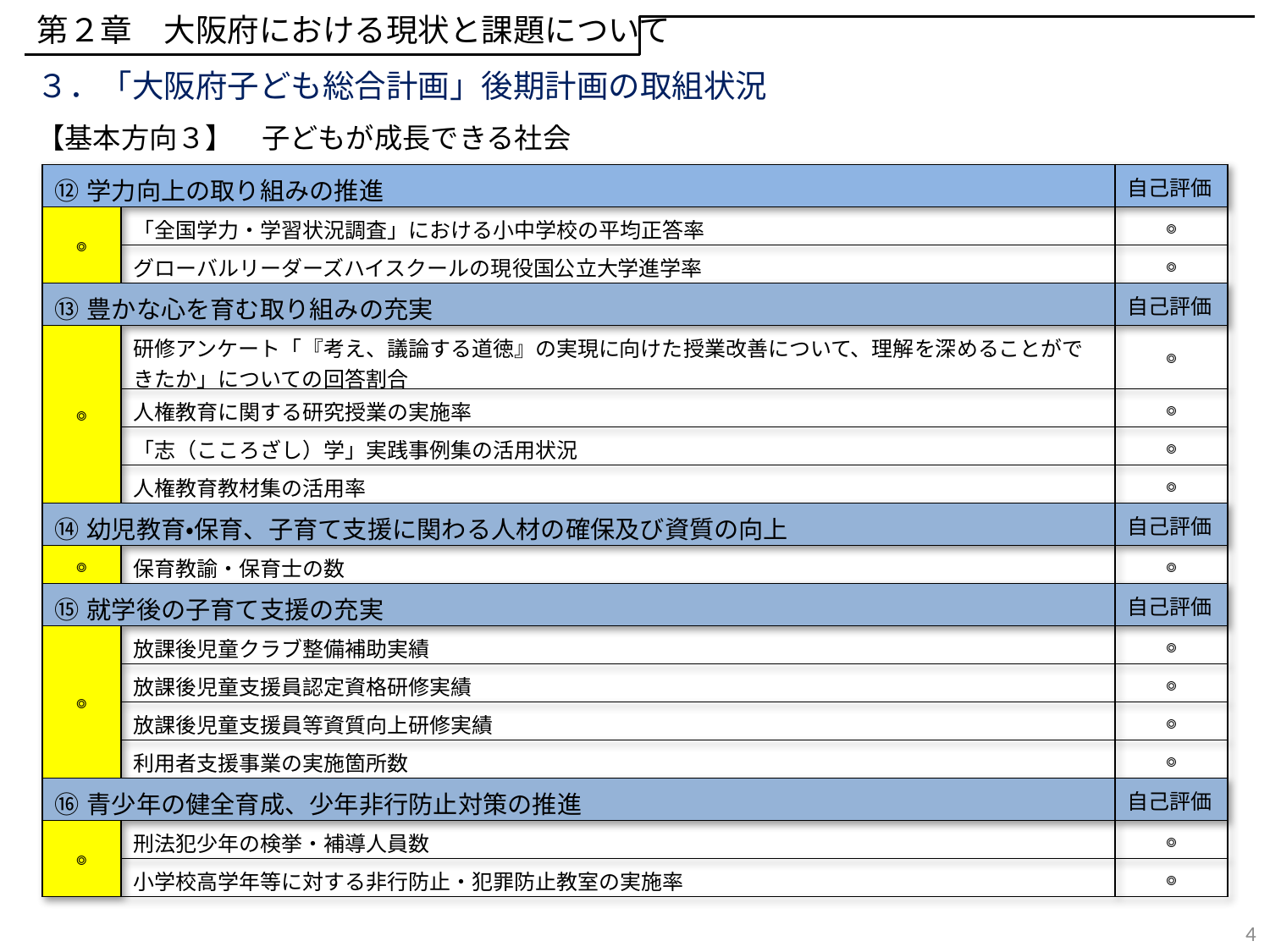

第２章　大阪府における現状と課題について
３．「大阪府子ども総合計画」後期計画の取組状況
【基本方向３】　子どもが成長できる社会
| ⑫学力向上の取り組みの推進 |  | 自己評価 |
| --- | --- | --- |
| ◎ | 「全国学力・学習状況調査」における小中学校の平均正答率 | ◎ |
|  | グローバルリーダーズハイスクールの現役国公立大学進学率 | ◎ |
| ⑬豊かな心を育む取り組みの充実 |  | 自己評価 |
| ◎ | 研修アンケート「『考え、議論する道徳』の実現に向けた授業改善について、理解を深めることができたか」についての回答割合 | ◎ |
|  | 人権教育に関する研究授業の実施率 | ◎ |
|  | 「志（こころざし）学」実践事例集の活用状況 | ◎ |
|  | 人権教育教材集の活用率 | ◎ |
| ⑭幼児教育・保育、子育て支援に関わる人材の確保及び資質の向上 |  | 自己評価 |
| ◎ | 保育教諭・保育士の数 | ◎ |
| ⑮就学後の子育て支援の充実 |  | 自己評価 |
| ◎ | 放課後児童クラブ整備補助実績 | ◎ |
|  | 放課後児童支援員認定資格研修実績 | ◎ |
|  | 放課後児童支援員等資質向上研修実績 | ◎ |
|  | 利用者支援事業の実施箇所数 | ◎ |
| ⑯青少年の健全育成、少年非行防止対策の推進 |  | 自己評価 |
| ◎ | 刑法犯少年の検挙・補導人員数 | ◎ |
|  | 小学校高学年等に対する非行防止・犯罪防止教室の実施率 | ◎ |
|  |  |  |
4